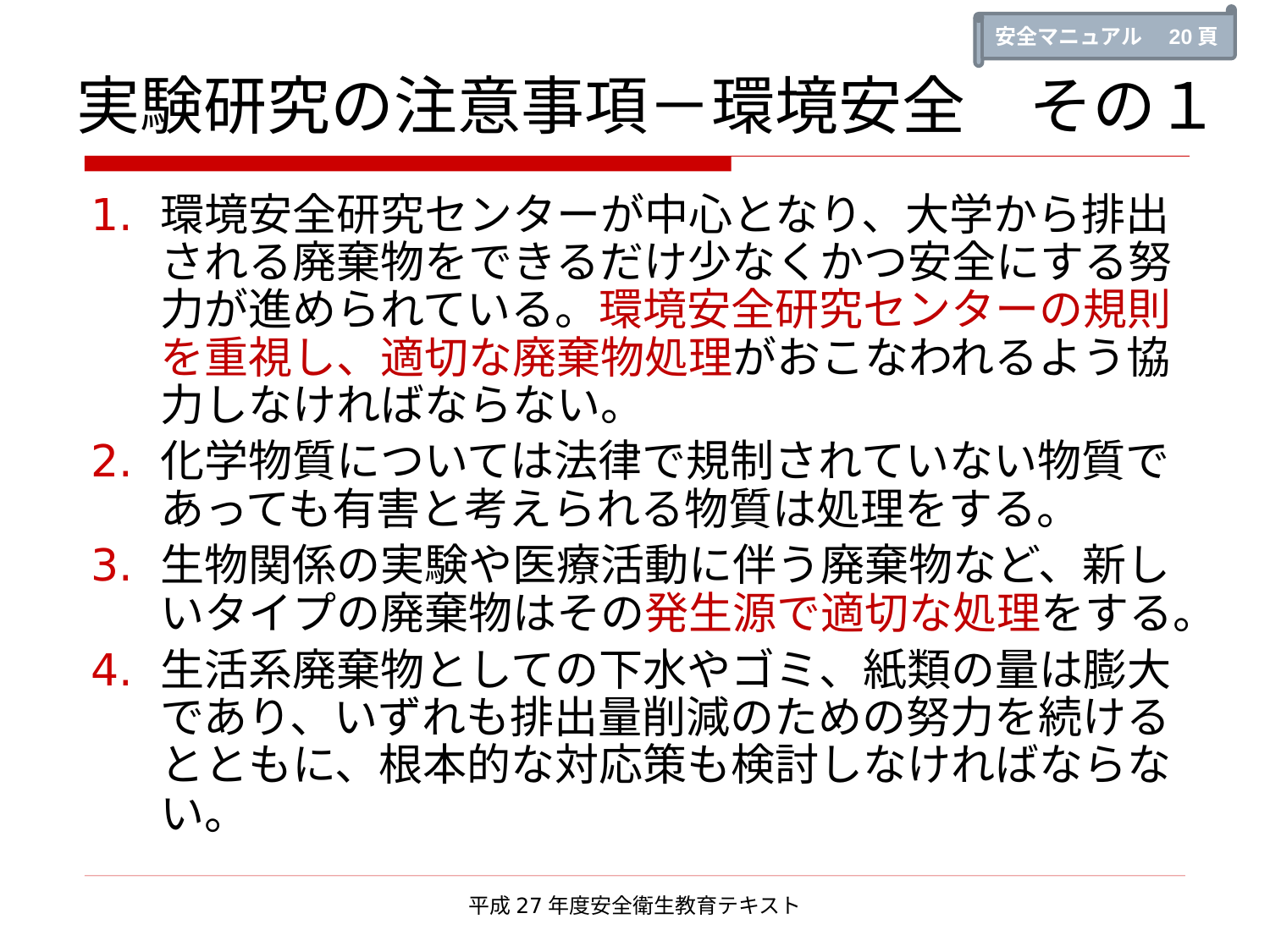

安全マニュアル　20頁
# 実験研究の注意事項－環境安全　その１
1.	環境安全研究センターが中心となり、大学から排出される廃棄物をできるだけ少なくかつ安全にする努力が進められている。環境安全研究センターの規則を重視し、適切な廃棄物処理がおこなわれるよう協力しなければならない。
2.	化学物質については法律で規制されていない物質であっても有害と考えられる物質は処理をする。
3.	生物関係の実験や医療活動に伴う廃棄物など、新しいタイプの廃棄物はその発生源で適切な処理をする。
4.	生活系廃棄物としての下水やゴミ、紙類の量は膨大であり、いずれも排出量削減のための努力を続けるとともに、根本的な対応策も検討しなければならない。
平成27年度安全衛生教育テキスト